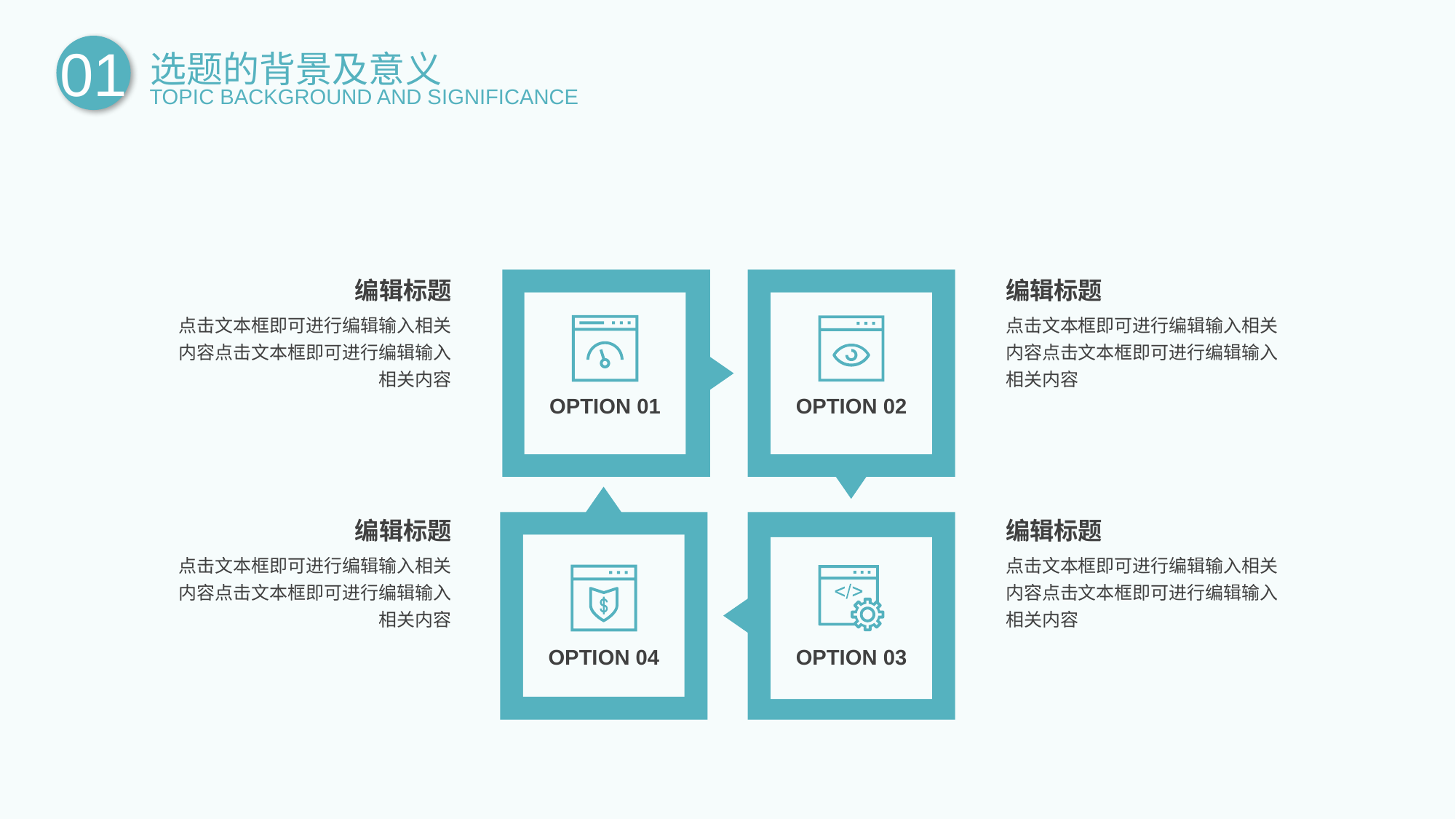

选题的背景及意义
01

 TOPIC BACKGROUND AND SIGNIFICANCE
编辑标题

OPTION 01
OPTION 02

OPTION 04
OPTION 03
编辑标题
点击文本框即可进行编辑输入相关内容点击文本框即可进行编辑输入相关内容
点击文本框即可进行编辑输入相关内容点击文本框即可进行编辑输入相关内容
编辑标题
编辑标题
点击文本框即可进行编辑输入相关内容点击文本框即可进行编辑输入相关内容
点击文本框即可进行编辑输入相关内容点击文本框即可进行编辑输入相关内容